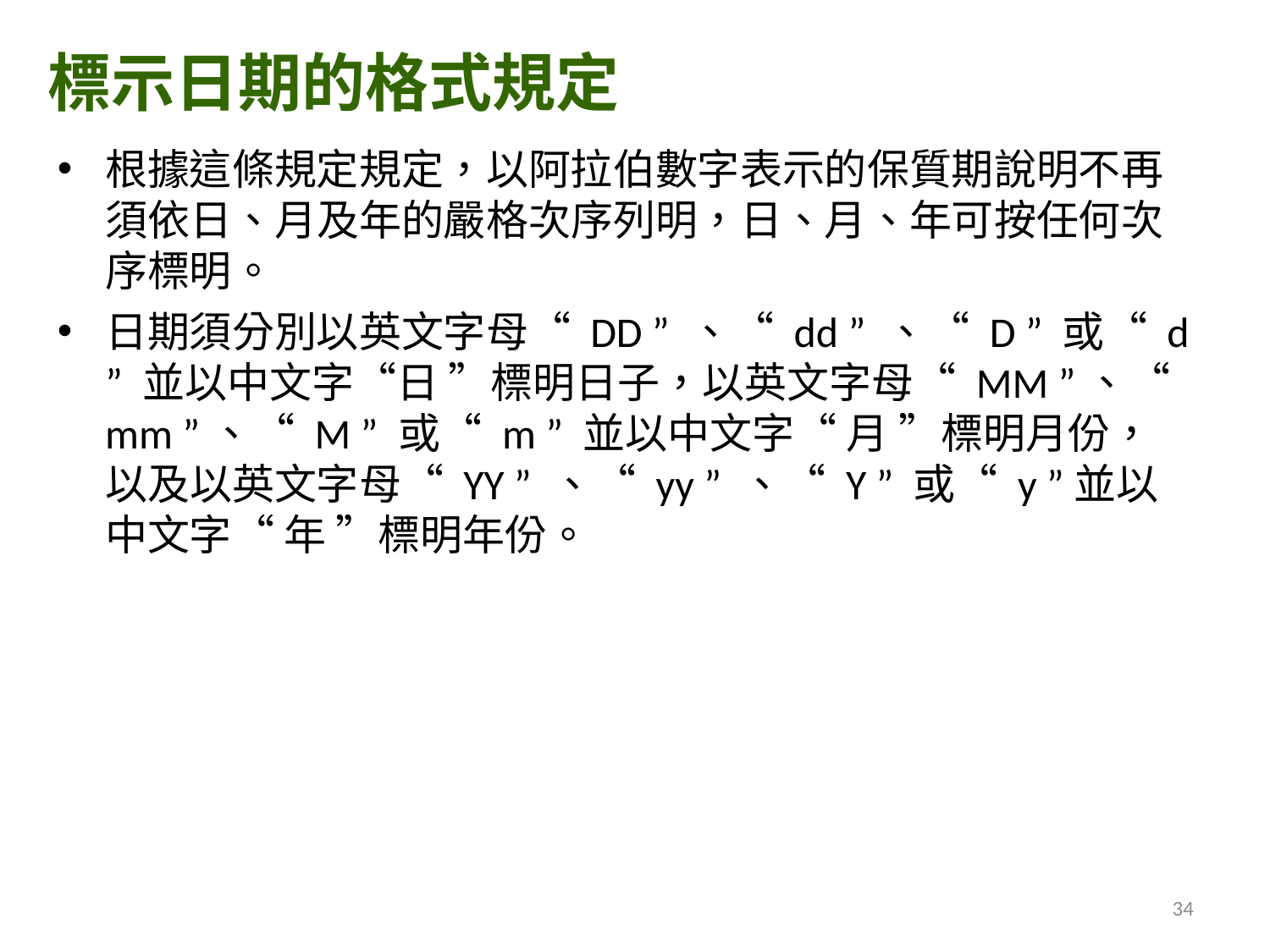

標示日期的格式規定
根據這條規定規定，以阿拉伯數字表示的保質期說明不再須依日、月及年的嚴格次序列明，日、月、年可按任何次序標明。
日期須分別以英文字母“ DD ” 、“ dd ” 、“ D ” 或“ d ” 並以中文字“日 ”標明日子，以英文字母“ MM ”、“ mm ”、“ M ” 或“ m ” 並以中文字“ 月 ”標明月份， 以及以英文字母“ YY ” 、“ yy ” 、“ Y ” 或“ y ”並以中文字“ 年 ”標明年份。
34